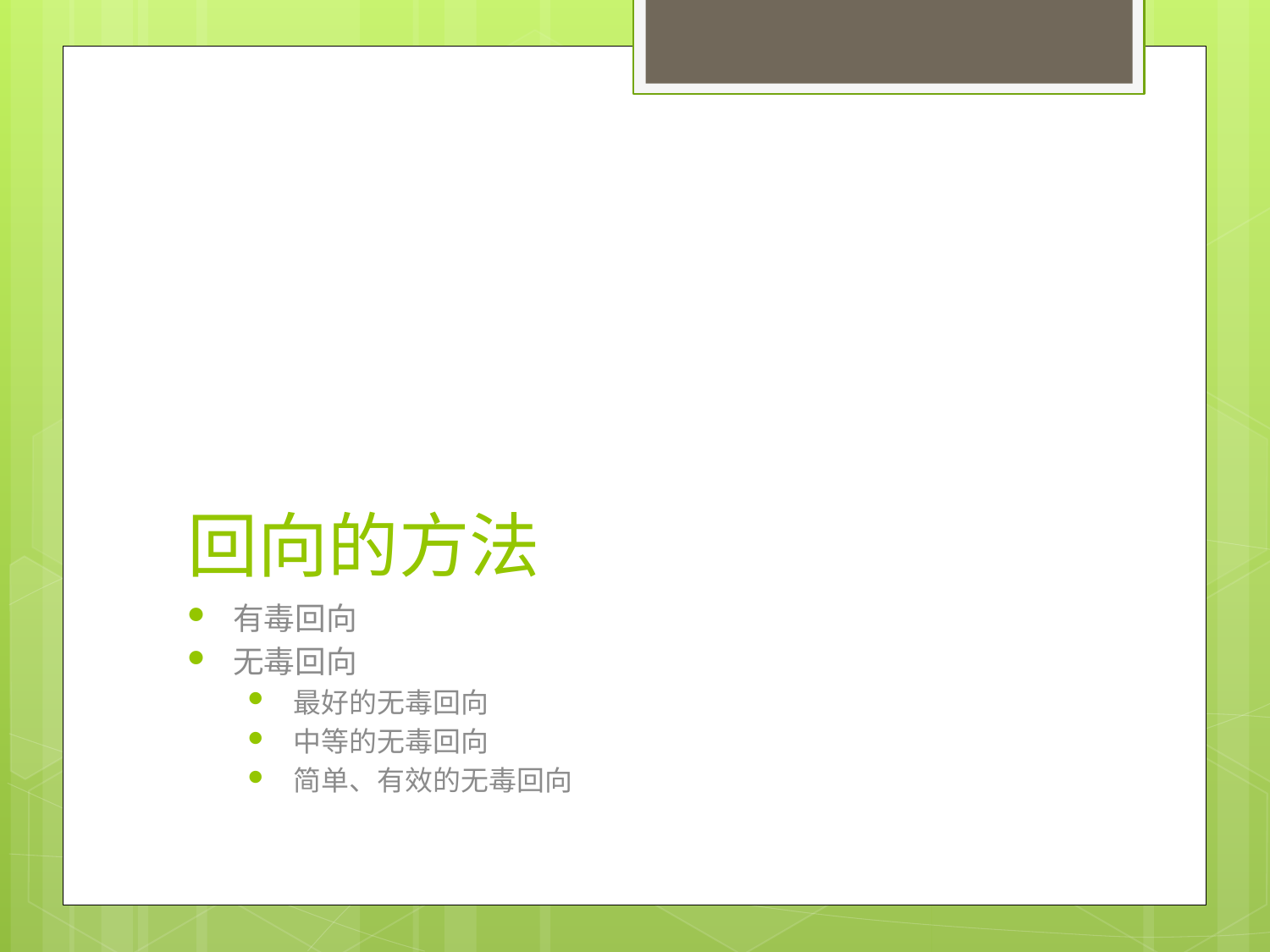

# 回向的方法
有毒回向
无毒回向
最好的无毒回向
中等的无毒回向
简单、有效的无毒回向